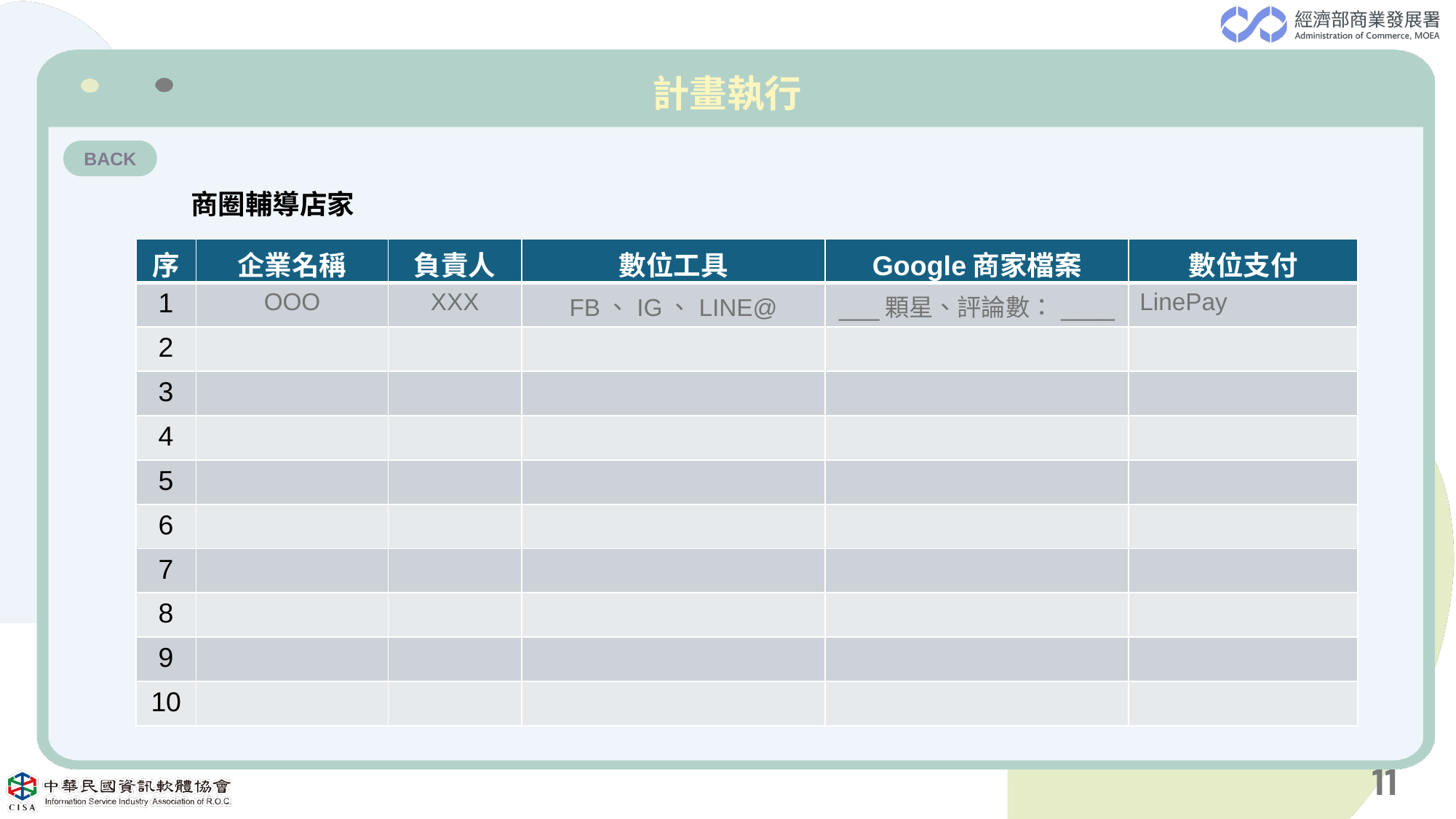

計畫執行
BACK

商圈輔導店家
| 序 | 企業名稱 | 負責人 | 數位工具 | Google商家檔案 | 數位支付 |
| --- | --- | --- | --- | --- | --- |
| 1 | OOO | XXX | FB、IG、LINE@ | \_\_\_顆星、評論數：\_\_\_\_ | LinePay |
| 2 |  |  |  |  |  |
| 3 |  |  |  |  |  |
| 4 |  |  |  |  |  |
| 5 |  |  |  |  |  |
| 6 |  |  |  |  |  |
| 7 |  |  |  |  |  |
| 8 |  |  |  |  |  |
| 9 |  |  |  |  |  |
| 10 |  |  |  |  |  |
11